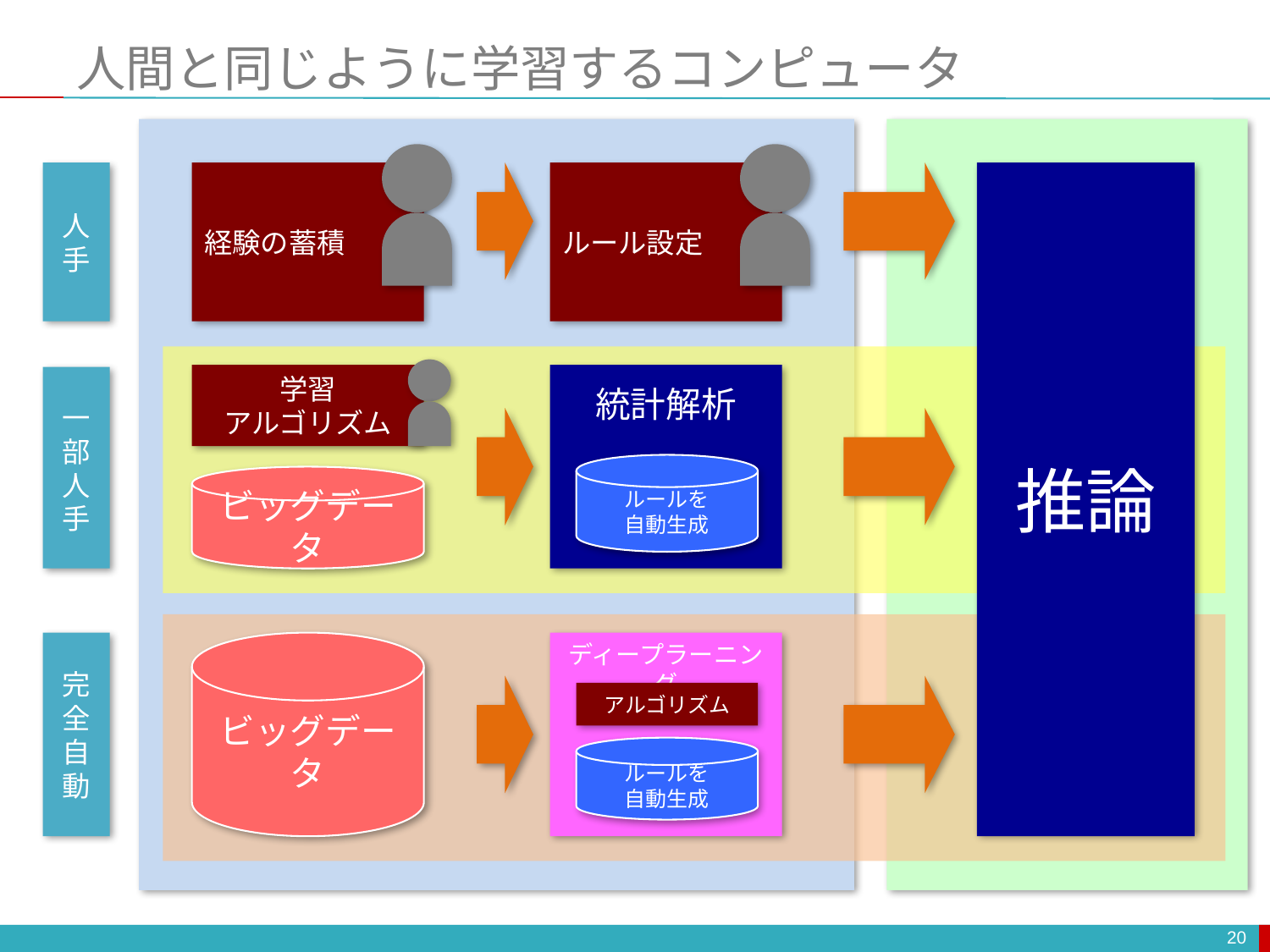

# 人間と同じように学習するコンピュータ

経験の蓄積
ルール設定
推論
人手

学習
アルゴリズム
統計解析

一部人手

ルールを
自動生成
ビッグデータ

ビッグデータ
ディープラーニング

アルゴリズム
ルールを
自動生成
完全自動
20